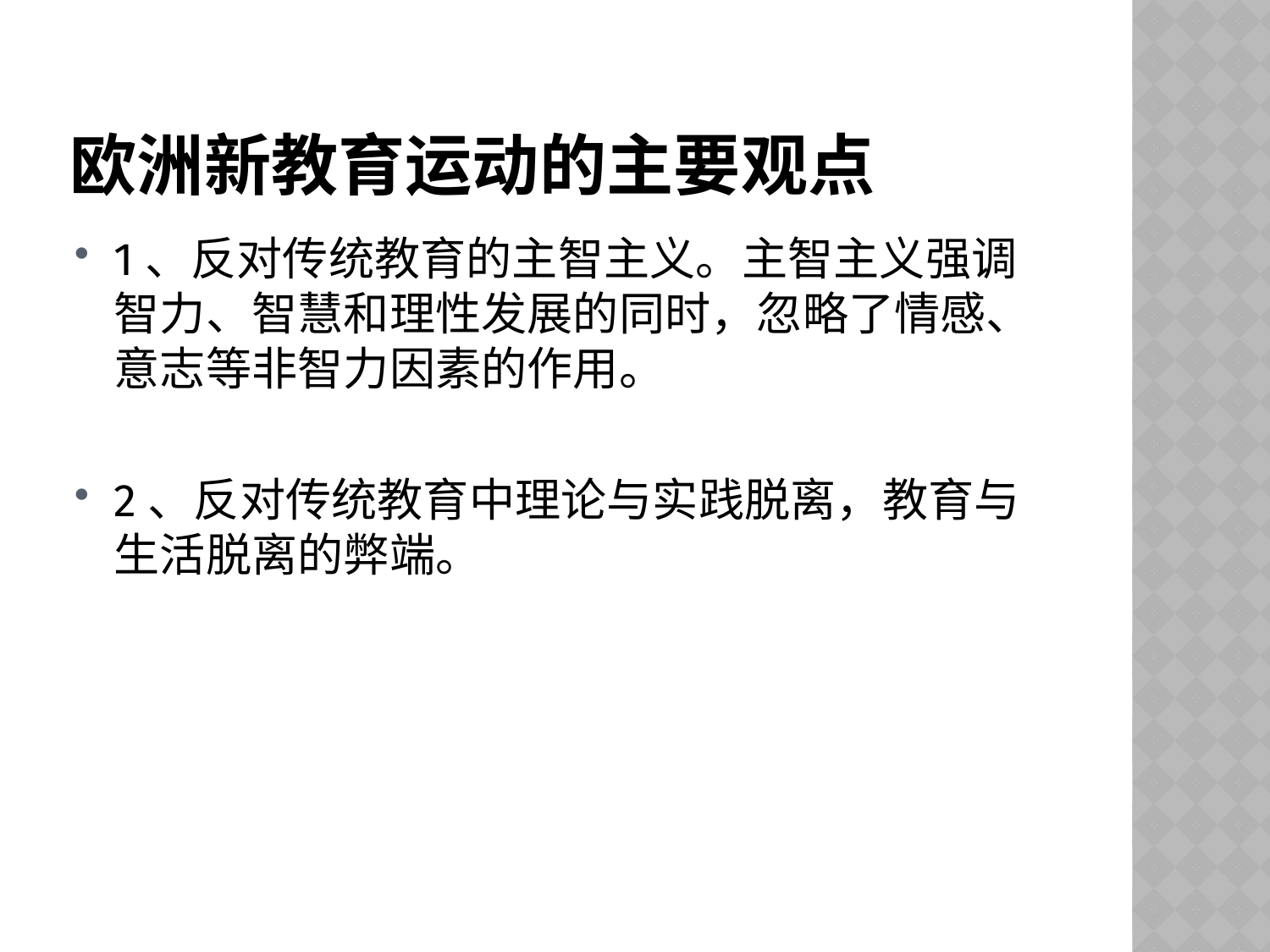

# 欧洲新教育运动的主要观点
1、反对传统教育的主智主义。主智主义强调智力、智慧和理性发展的同时，忽略了情感、意志等非智力因素的作用。

2、反对传统教育中理论与实践脱离，教育与生活脱离的弊端。